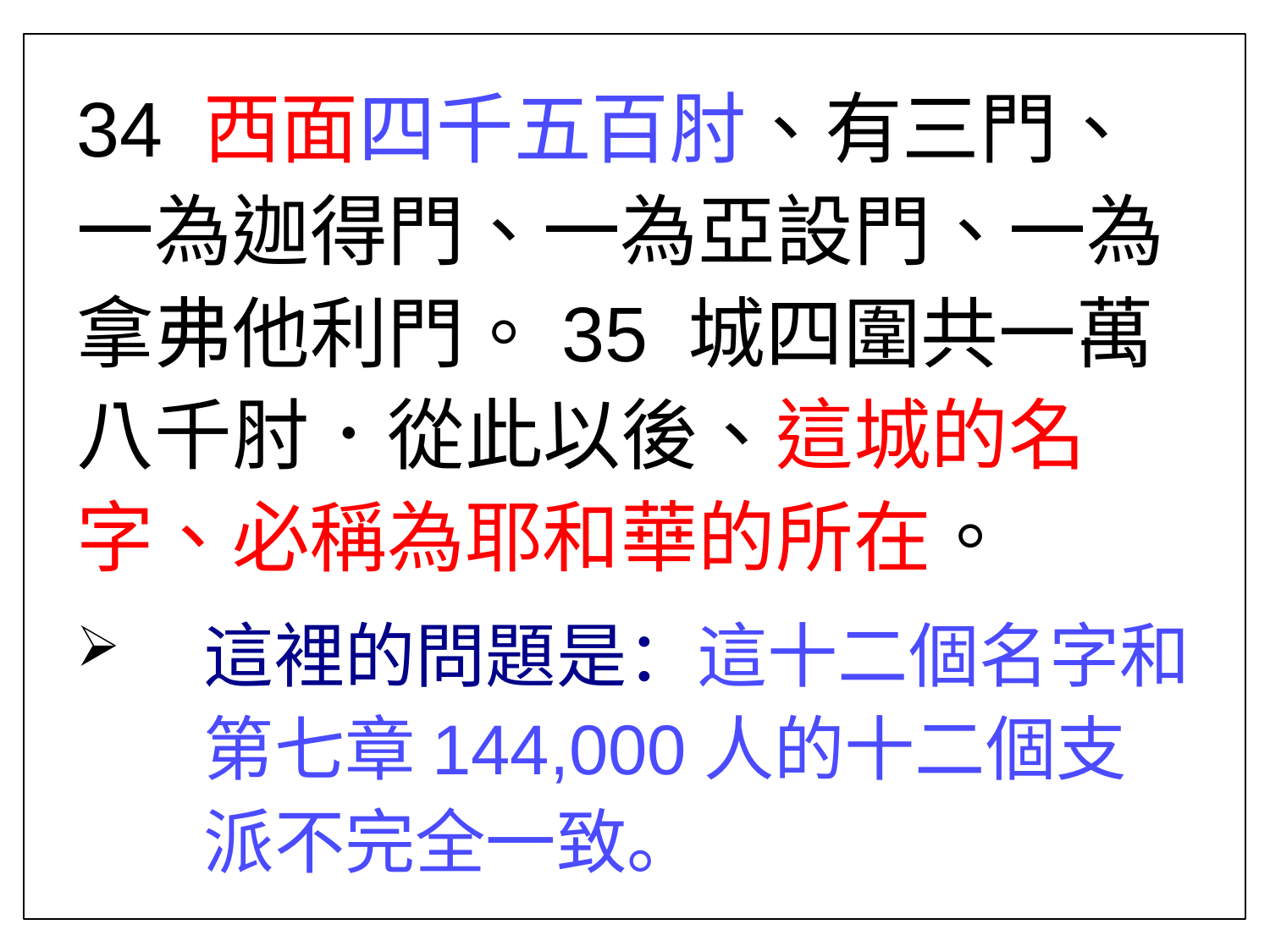

34 西面四千五百肘、有三門、一為迦得門、一為亞設門、一為拿弗他利門。35 城四圍共一萬八千肘．從此以後、這城的名字、必稱為耶和華的所在。
這裡的問題是：這十二個名字和第七章144,000人的十二個支派不完全一致。